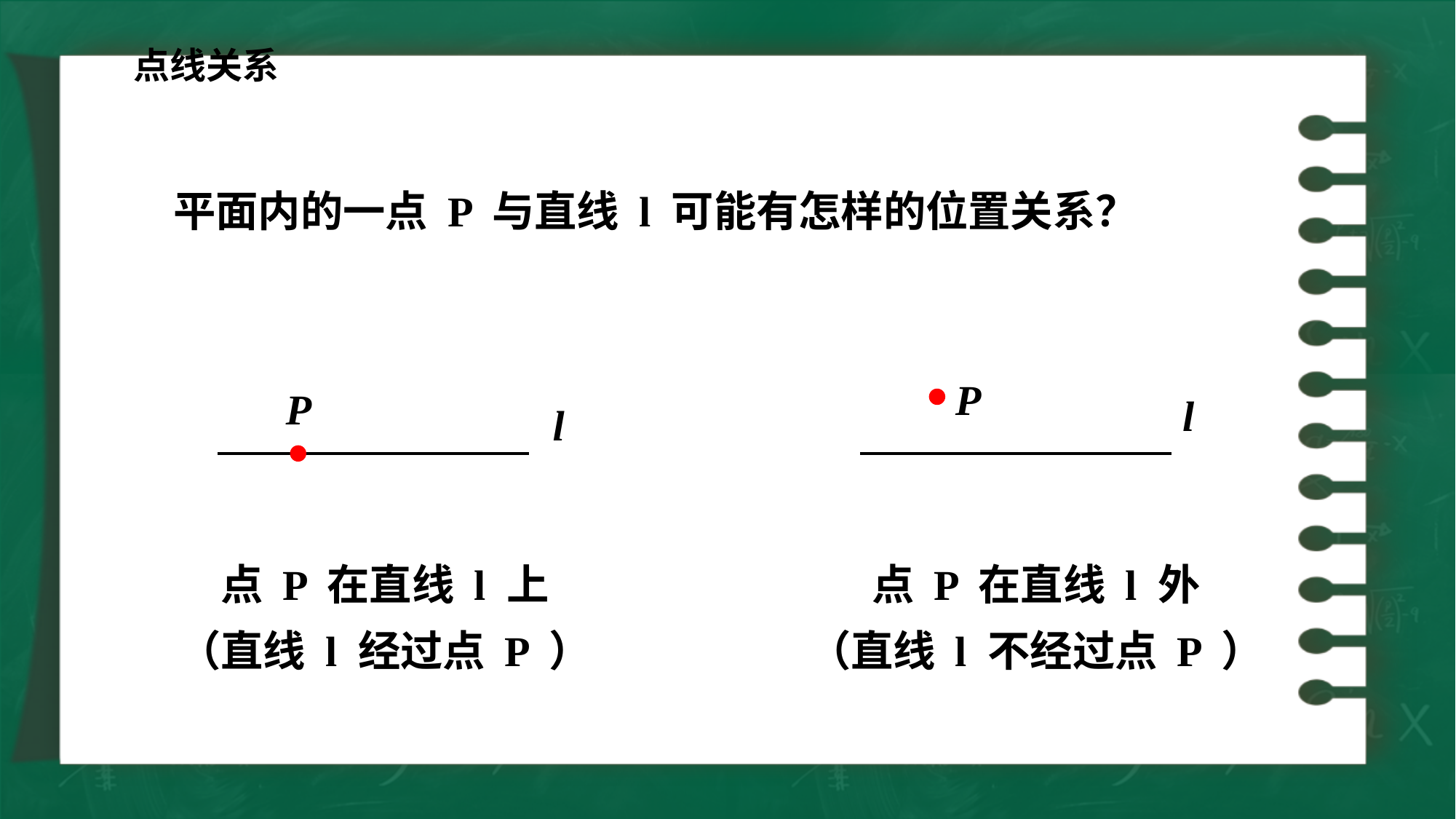

点线关系
平面内的一点 P 与直线 l 可能有怎样的位置关系？
P
l

P
l

点 P 在直线 l 上
（直线 l 经过点 P ）
点 P 在直线 l 外
（直线 l 不经过点 P ）